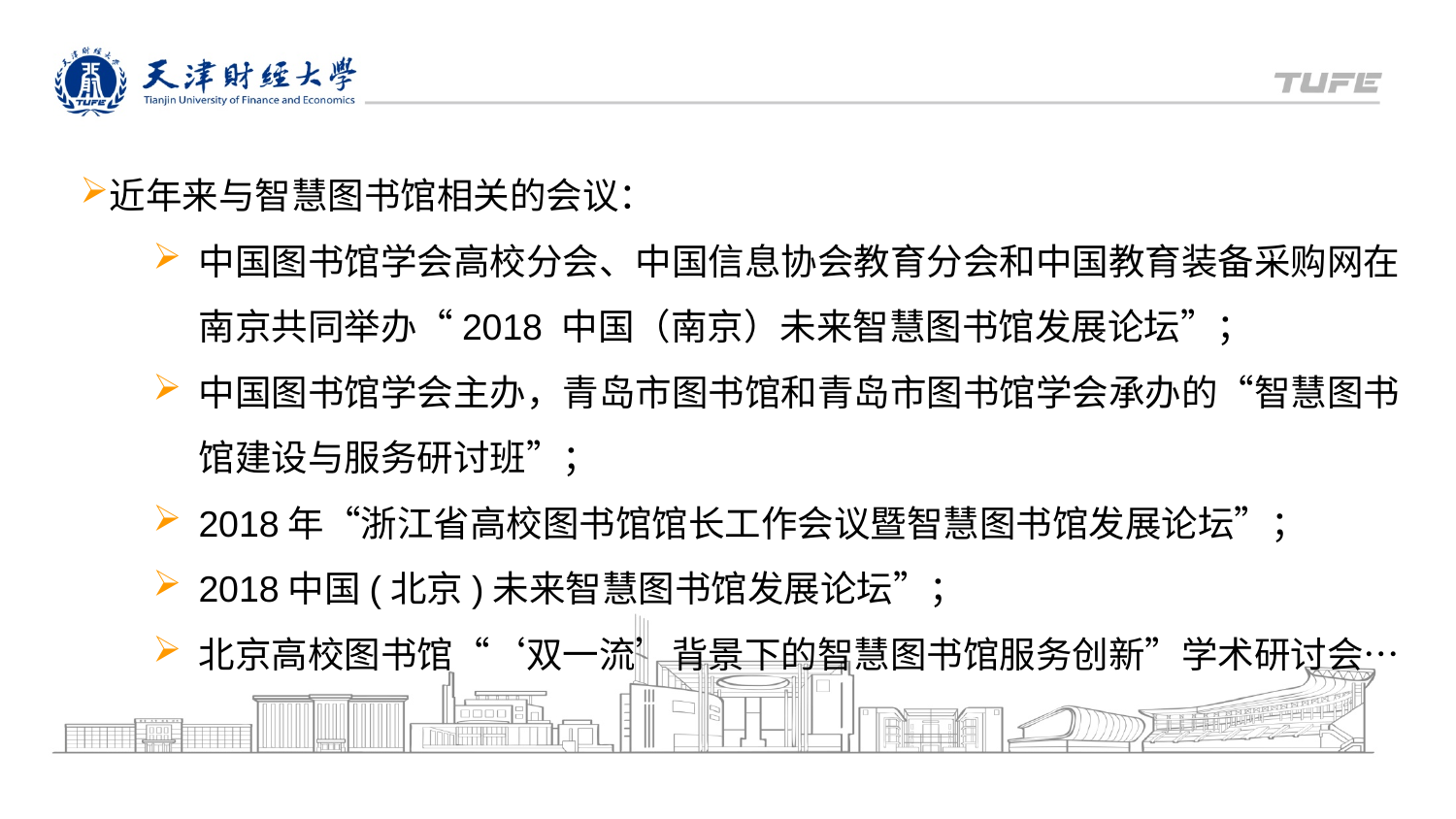

近年来与智慧图书馆相关的会议：
中国图书馆学会高校分会、中国信息协会教育分会和中国教育装备采购网在南京共同举办“2018 中国（南京）未来智慧图书馆发展论坛”；
中国图书馆学会主办，青岛市图书馆和青岛市图书馆学会承办的“智慧图书馆建设与服务研讨班”；
2018年“浙江省高校图书馆馆长工作会议暨智慧图书馆发展论坛”；
2018中国(北京)未来智慧图书馆发展论坛”；
北京高校图书馆“‘双一流’背景下的智慧图书馆服务创新”学术研讨会…

天津财经大学XX
XXXX年X月X日